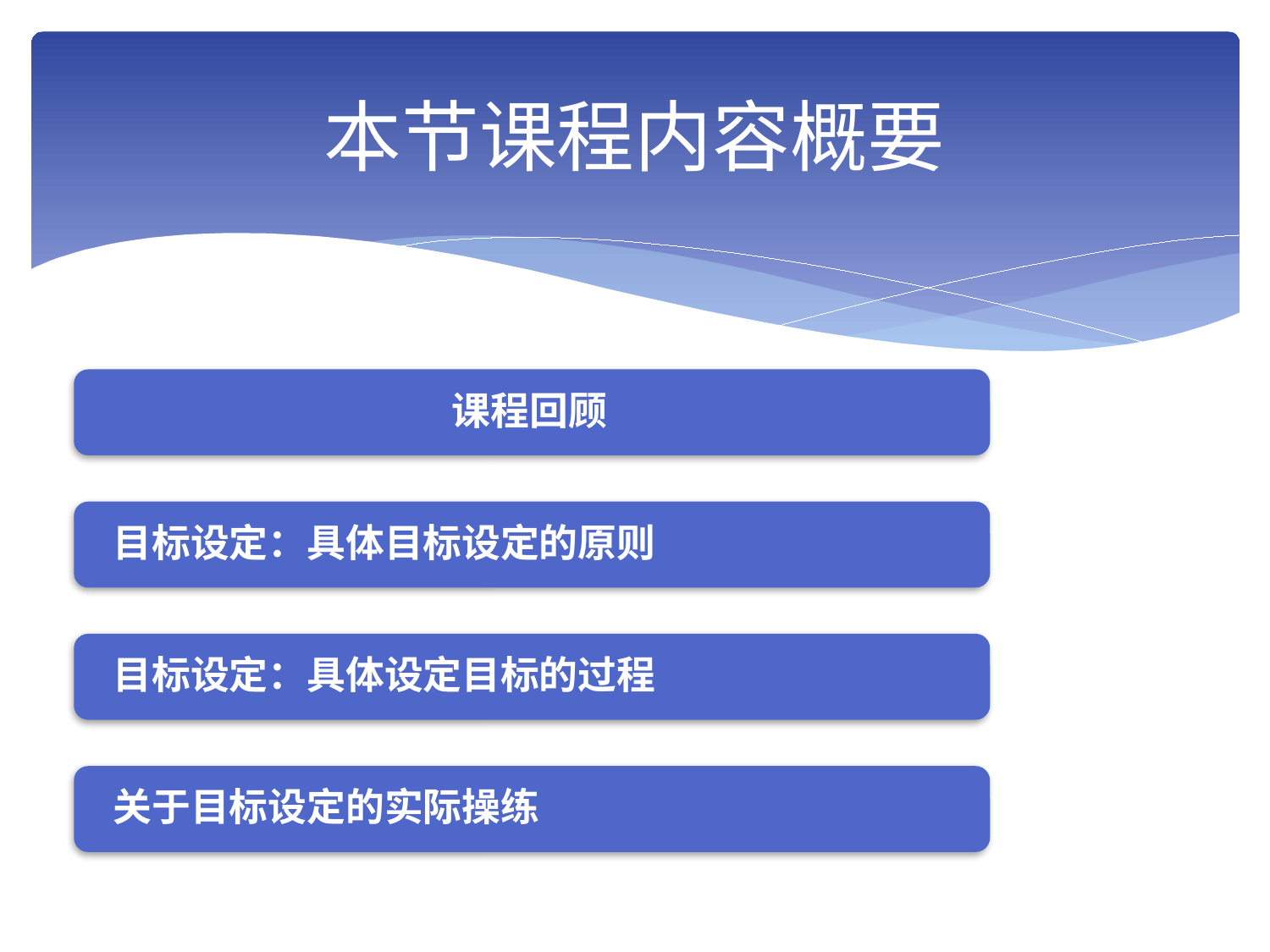

# 本节课程内容概要
课程回顾
目标设定：具体目标设定的原则
目标设定：具体设定目标的过程
关于目标设定的实际操练